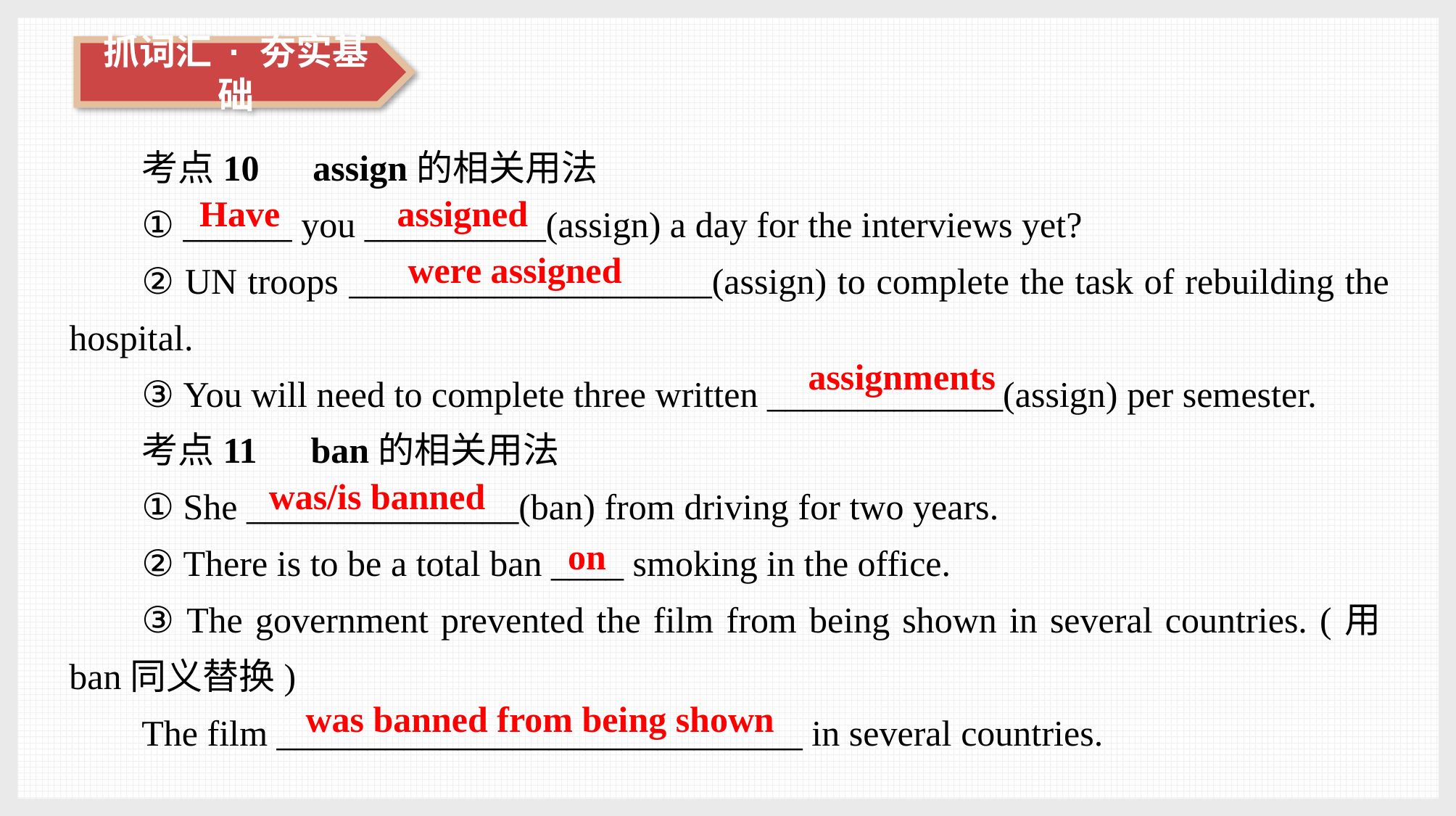

考点10　assign的相关用法
① ______ you __________(assign) a day for the interviews yet?
② UN troops ____________________(assign) to complete the task of rebuilding the hospital.
③ You will need to complete three written _____________(assign) per semester.
考点11　ban的相关用法
① She _______________(ban) from driving for two years.
② There is to be a total ban ____ smoking in the office.
③ The government prevented the film from being shown in several countries. (用ban同义替换)
The film _____________________________ in several countries.
assigned
Have
were assigned
assignments
was/is banned
on
was banned from being shown